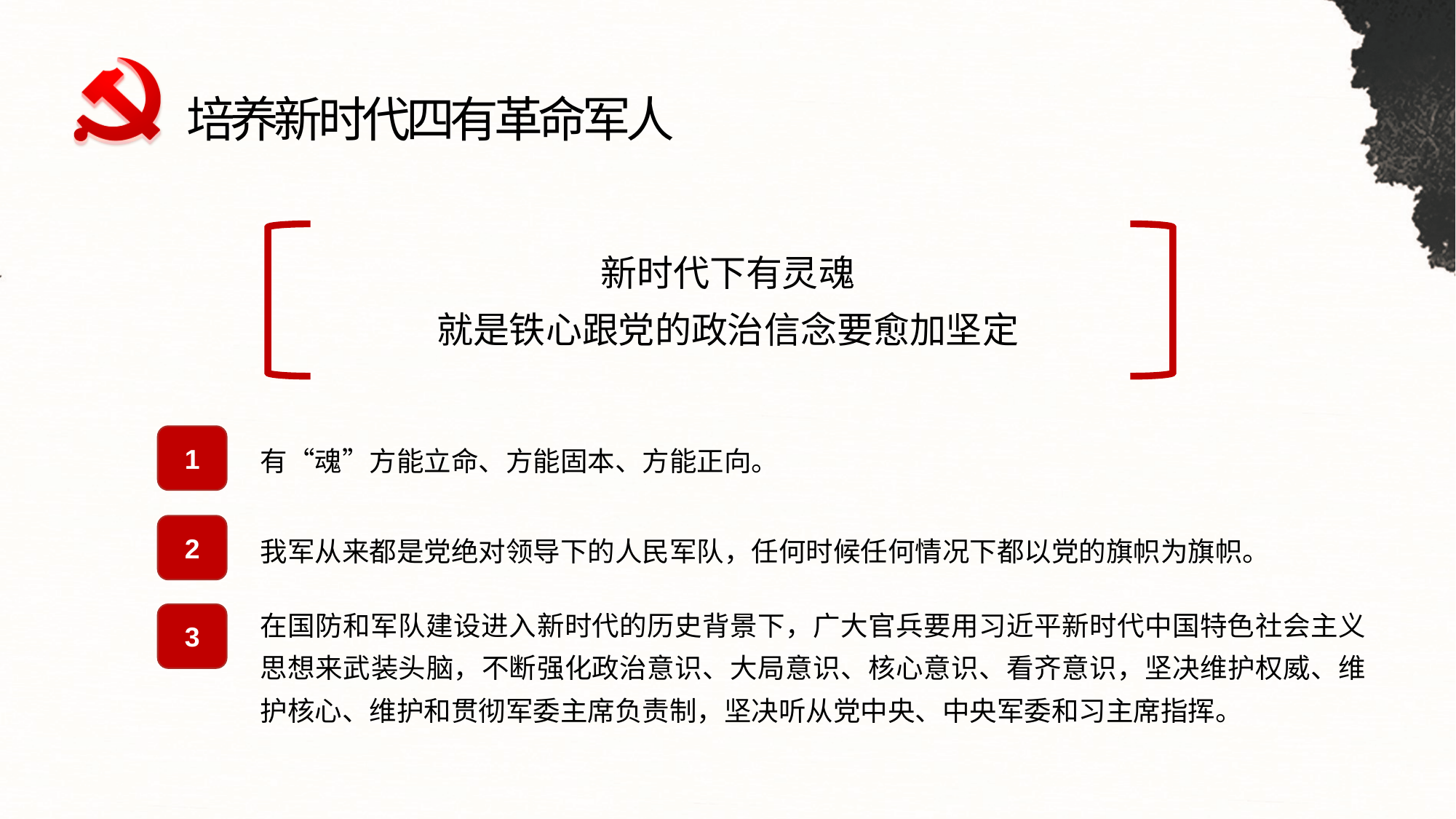

培养新时代四有革命军人

新时代下有灵魂
就是铁心跟党的政治信念要愈加坚定
1
有“魂”方能立命、方能固本、方能正向。
2
我军从来都是党绝对领导下的人民军队，任何时候任何情况下都以党的旗帜为旗帜。
在国防和军队建设进入新时代的历史背景下，广大官兵要用习近平新时代中国特色社会主义思想来武装头脑，不断强化政治意识、大局意识、核心意识、看齐意识，坚决维护权威、维护核心、维护和贯彻军委主席负责制，坚决听从党中央、中央军委和习主席指挥。
3